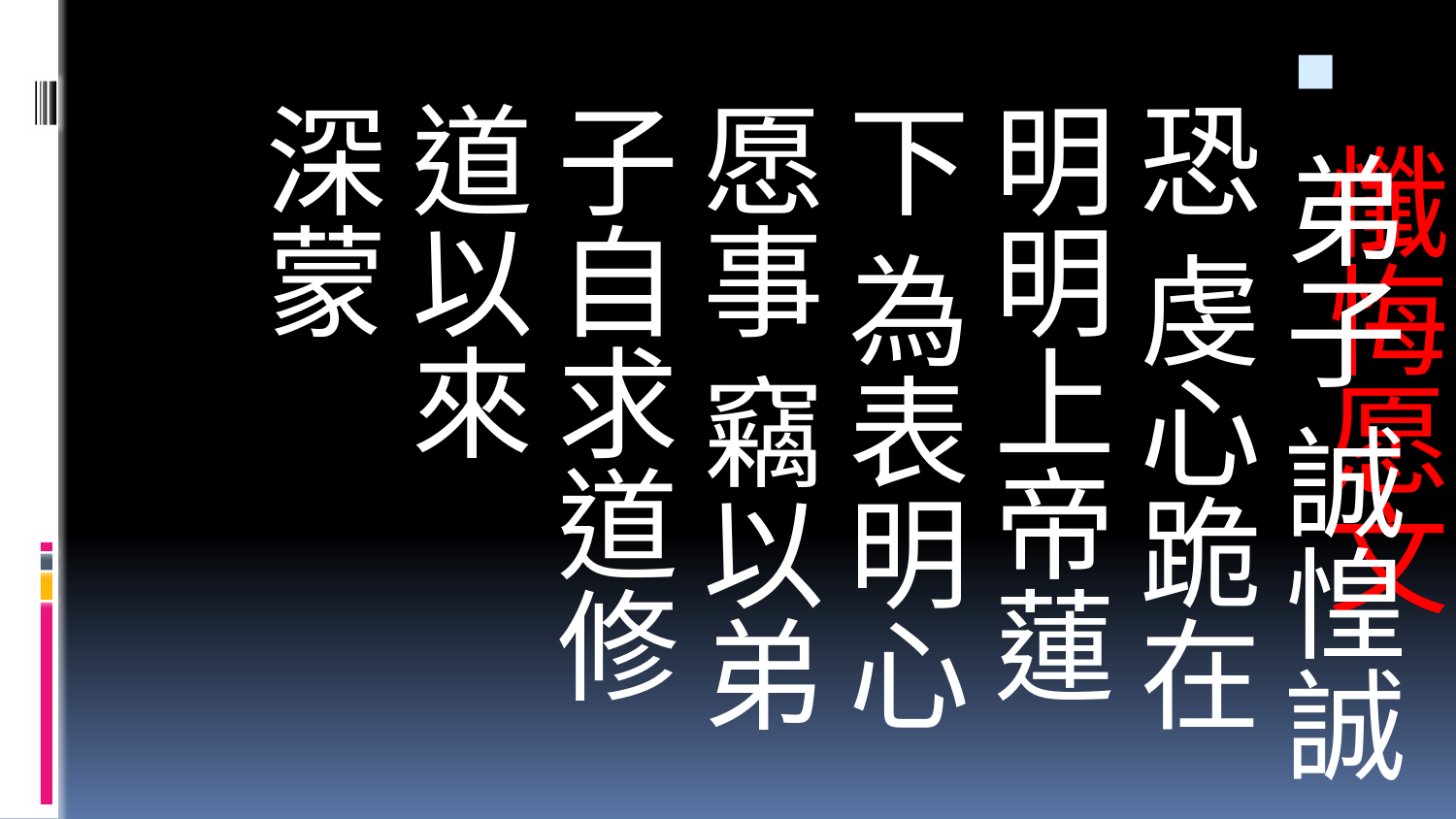

弟子 誠惶誠恐 虔心跪在
明明上帝蓮下 為表明心愿事 竊以弟子自求道修道以來
深蒙
# 懺悔愿文